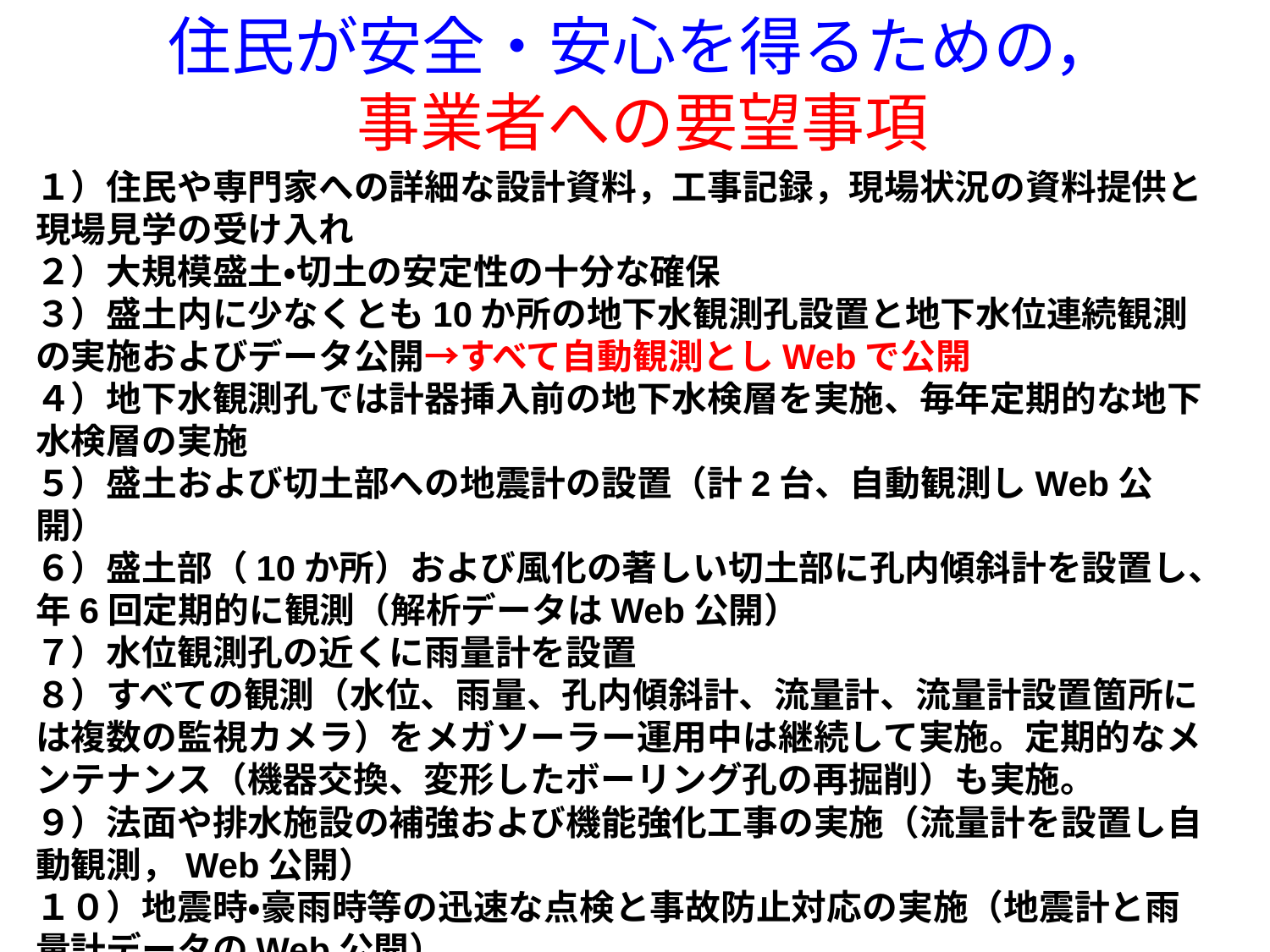

住民が安全・安心を得るための，
事業者への要望事項
１）住民や専門家への詳細な設計資料，工事記録，現場状況の資料提供と現場見学の受け入れ
２）大規模盛土・切土の安定性の十分な確保
３）盛土内に少なくとも10か所の地下水観測孔設置と地下水位連続観測の実施およびデータ公開→すべて自動観測としWebで公開
４）地下水観測孔では計器挿入前の地下水検層を実施、毎年定期的な地下水検層の実施
５）盛土および切土部への地震計の設置（計2台、自動観測しWeb公開）
６）盛土部（10か所）および風化の著しい切土部に孔内傾斜計を設置し、年6回定期的に観測（解析データはWeb公開）
７）水位観測孔の近くに雨量計を設置
８）すべての観測（水位、雨量、孔内傾斜計、流量計、流量計設置箇所には複数の監視カメラ）をメガソーラー運用中は継続して実施。定期的なメンテナンス（機器交換、変形したボーリング孔の再掘削）も実施。
９）法面や排水施設の補強および機能強化工事の実施（流量計を設置し自動観測，Web公開）
１０）地震時・豪雨時等の迅速な点検と事故防止対応の実施（地震計と雨量計データのWeb公開）